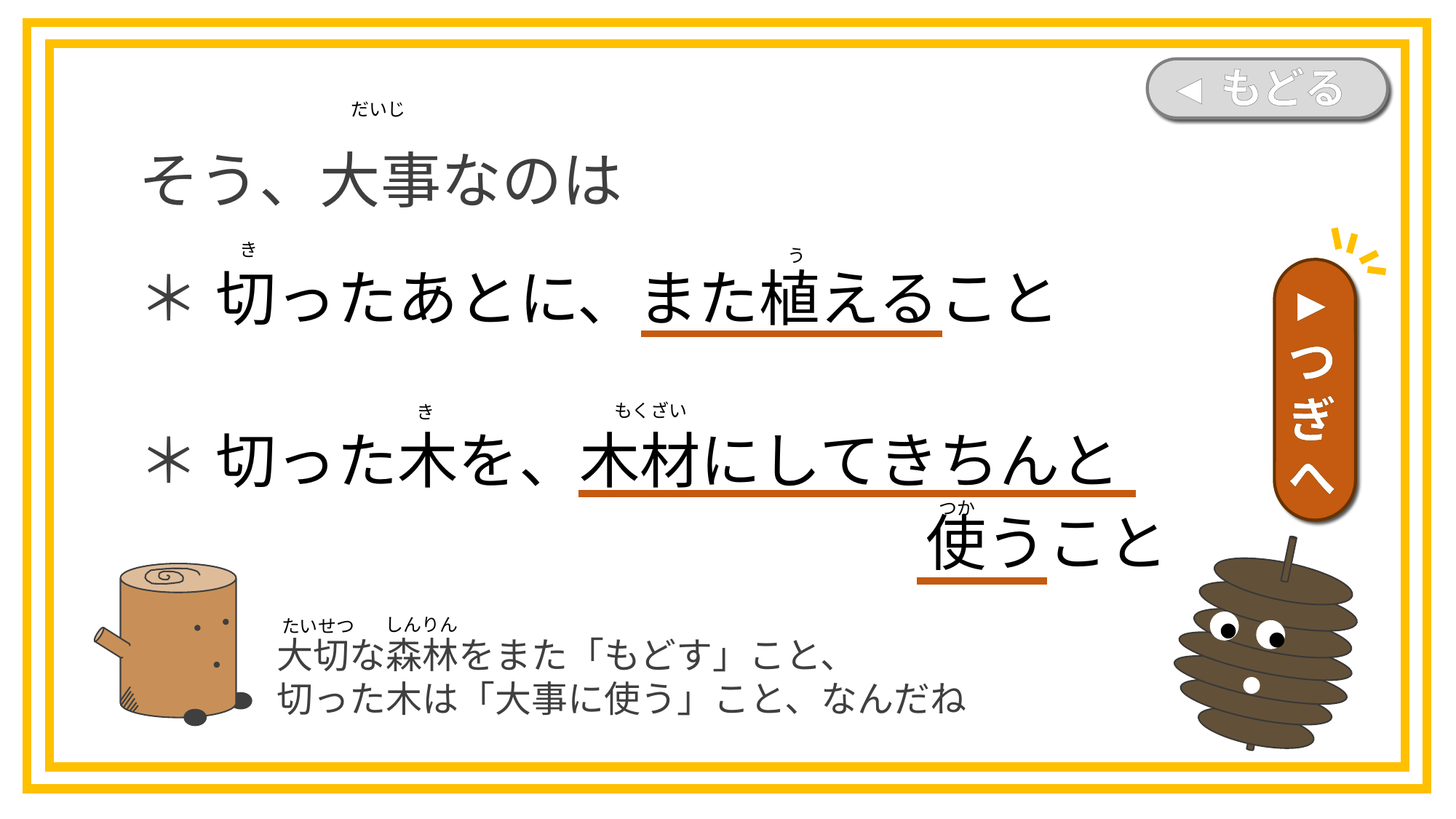

◄もどる

そう、大事なのは
だいじ
き
う
►つぎへ
＊ 切ったあとに、また植えること

もくざい
き
＊ 切った木を、木材にしてきちんと
　　　　　　　　　　　　　使うこと
つか

しんりん
たいせつ
大切な森林をまた「もどす」こと、
切った木は「大事に使う」こと、なんだね